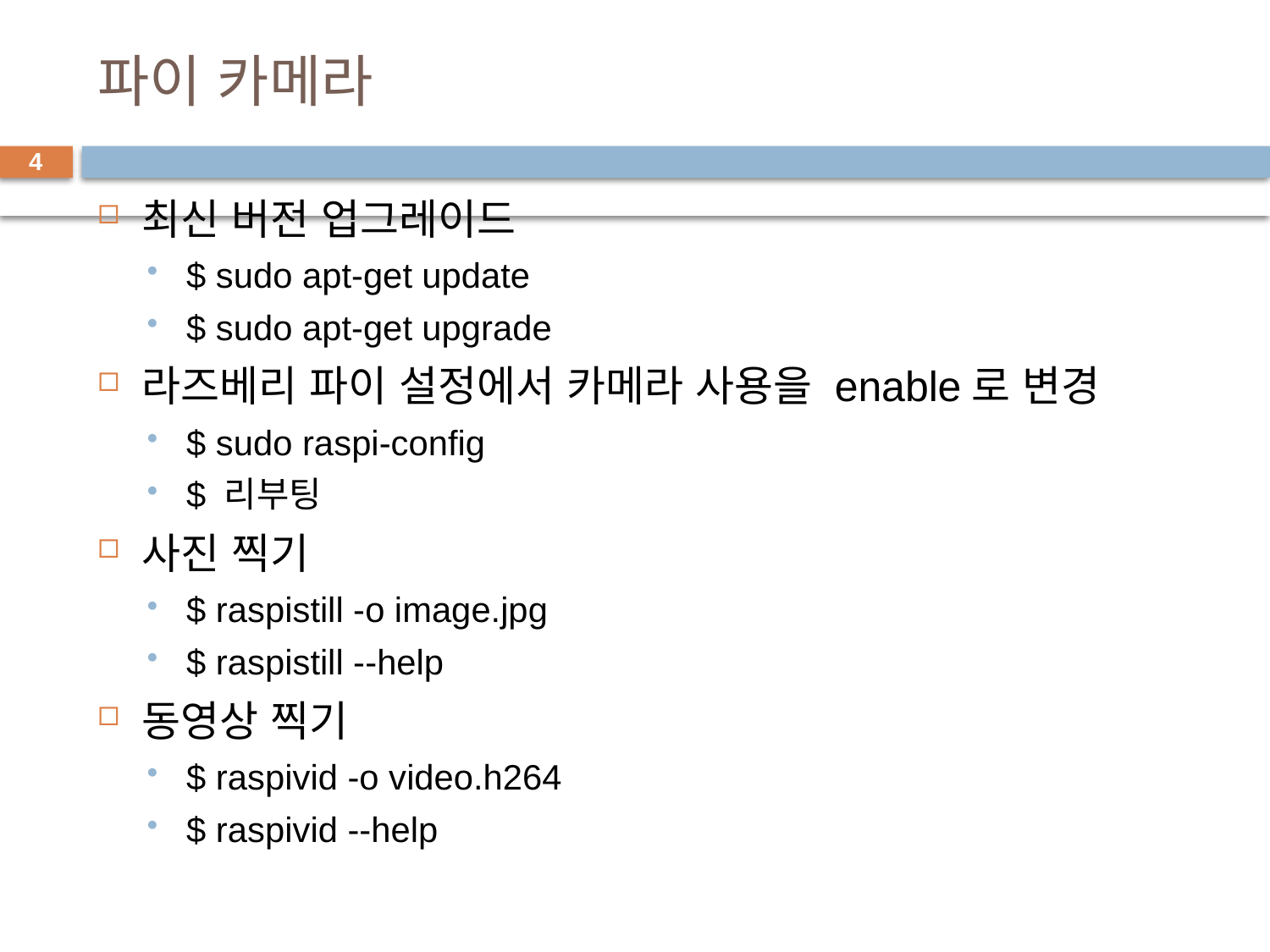

# 파이 카메라
4
최신 버전 업그레이드
$ sudo apt-get update
$ sudo apt-get upgrade
라즈베리 파이 설정에서 카메라 사용을 enable로 변경
$ sudo raspi-config
$ 리부팅
사진 찍기
$ raspistill -o image.jpg
$ raspistill --help
동영상 찍기
$ raspivid -o video.h264
$ raspivid --help